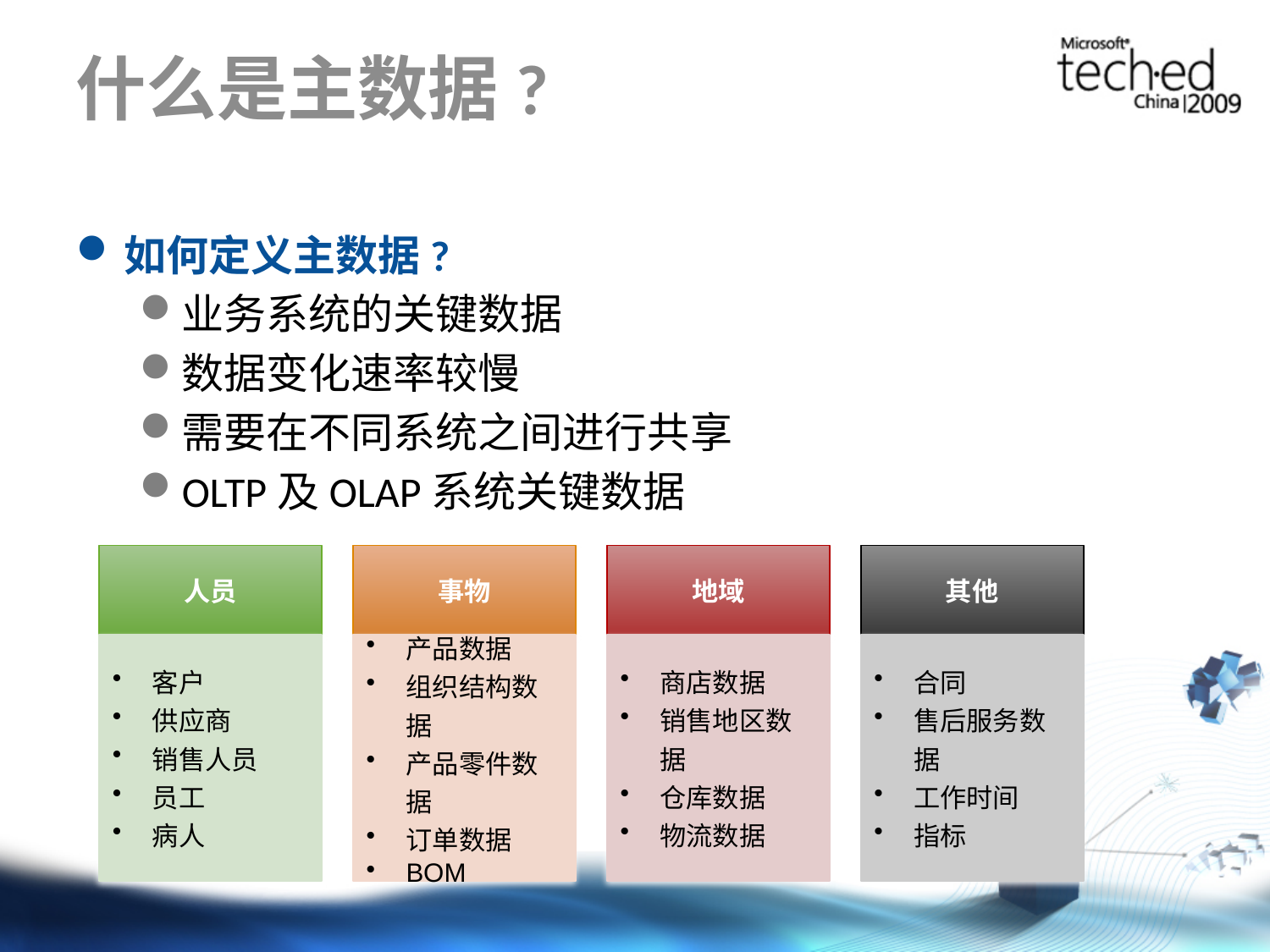

# 什么是主数据?
如何定义主数据?
业务系统的关键数据
数据变化速率较慢
需要在不同系统之间进行共享
OLTP及OLAP系统关键数据
产品数据
组织结构数据
产品零件数据
商店数据
人员
客户
供应商
销售人员
员工
事物
地域
销售地区数据
物流数据
订单数据
其他
合同
售后服务数据
工作时间
指标
BOM
病人
仓库数据